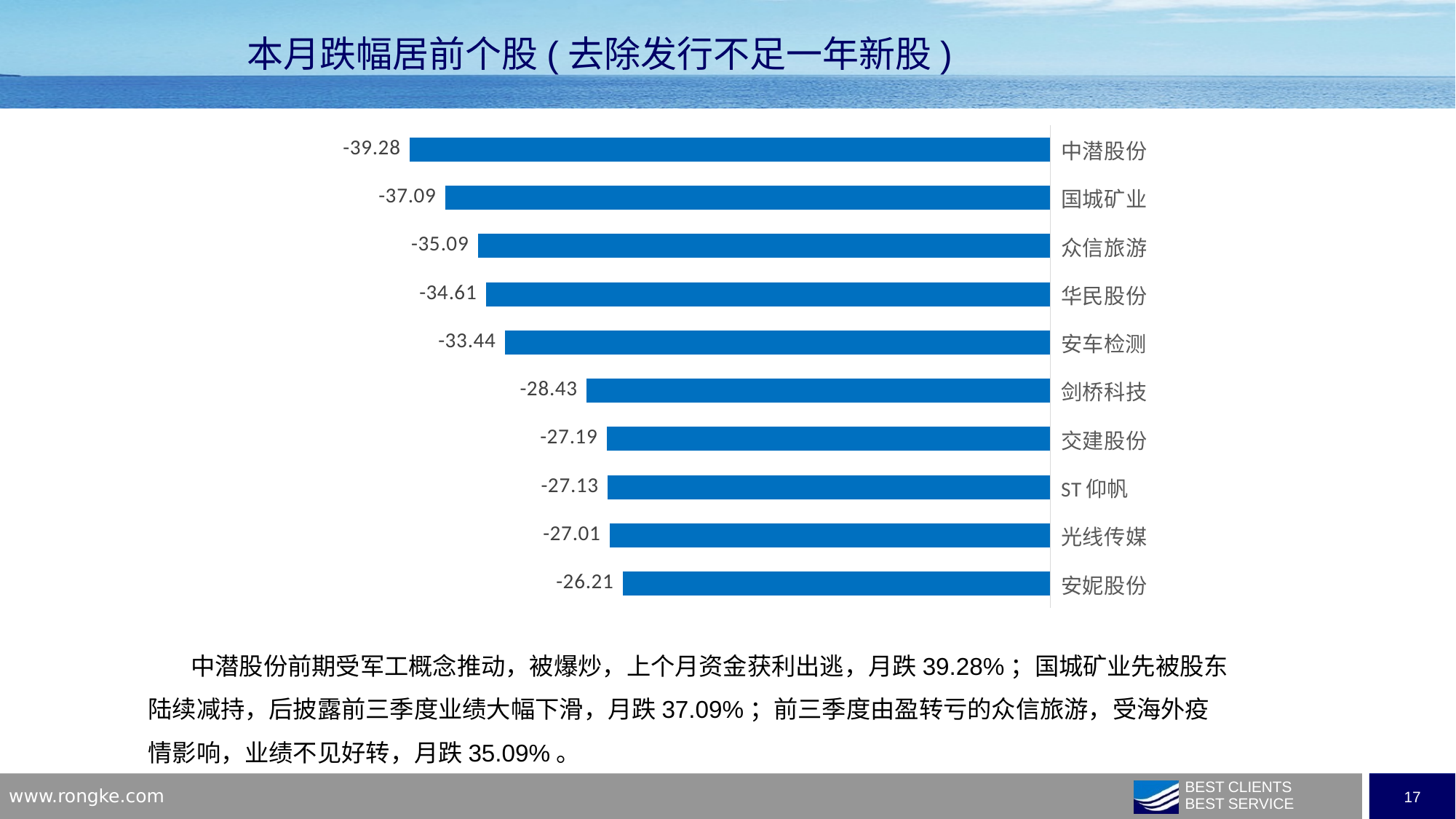

本月跌幅居前个股(去除发行不足一年新股)

[unsupported chart]

中潜股份前期受军工概念推动，被爆炒，上个月资金获利出逃，月跌39.28%；国城矿业先被股东陆续减持，后披露前三季度业绩大幅下滑，月跌37.09%；前三季度由盈转亏的众信旅游，受海外疫情影响，业绩不见好转，月跌35.09%。